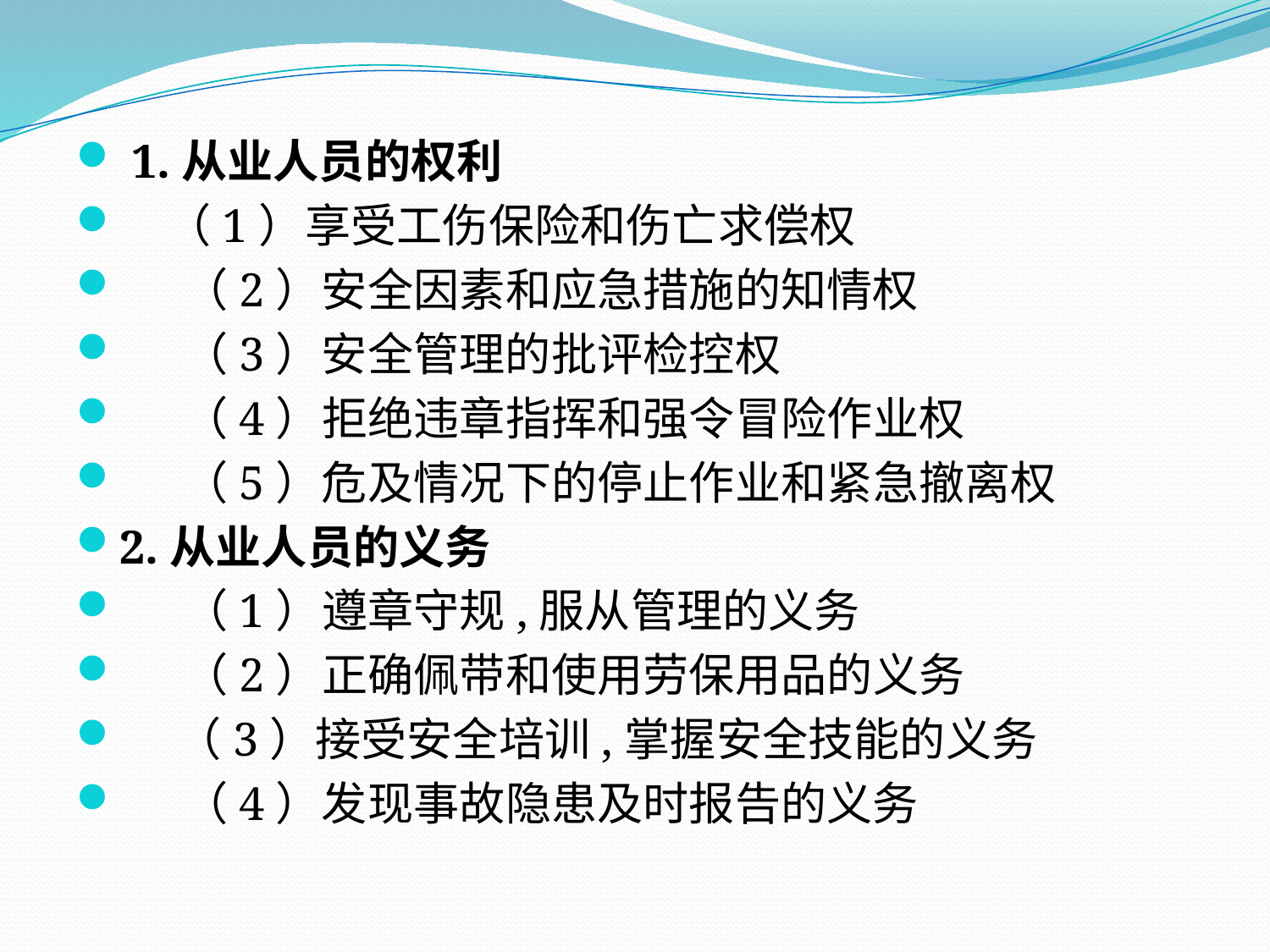

1.从业人员的权利
　（1）享受工伤保险和伤亡求偿权
     （2）安全因素和应急措施的知情权
     （3）安全管理的批评检控权
     （4）拒绝违章指挥和强令冒险作业权
     （5）危及情况下的停止作业和紧急撤离权
2.从业人员的义务
     （1）遵章守规,服从管理的义务
     （2）正确佩带和使用劳保用品的义务
　 （3）接受安全培训,掌握安全技能的义务
     （4）发现事故隐患及时报告的义务